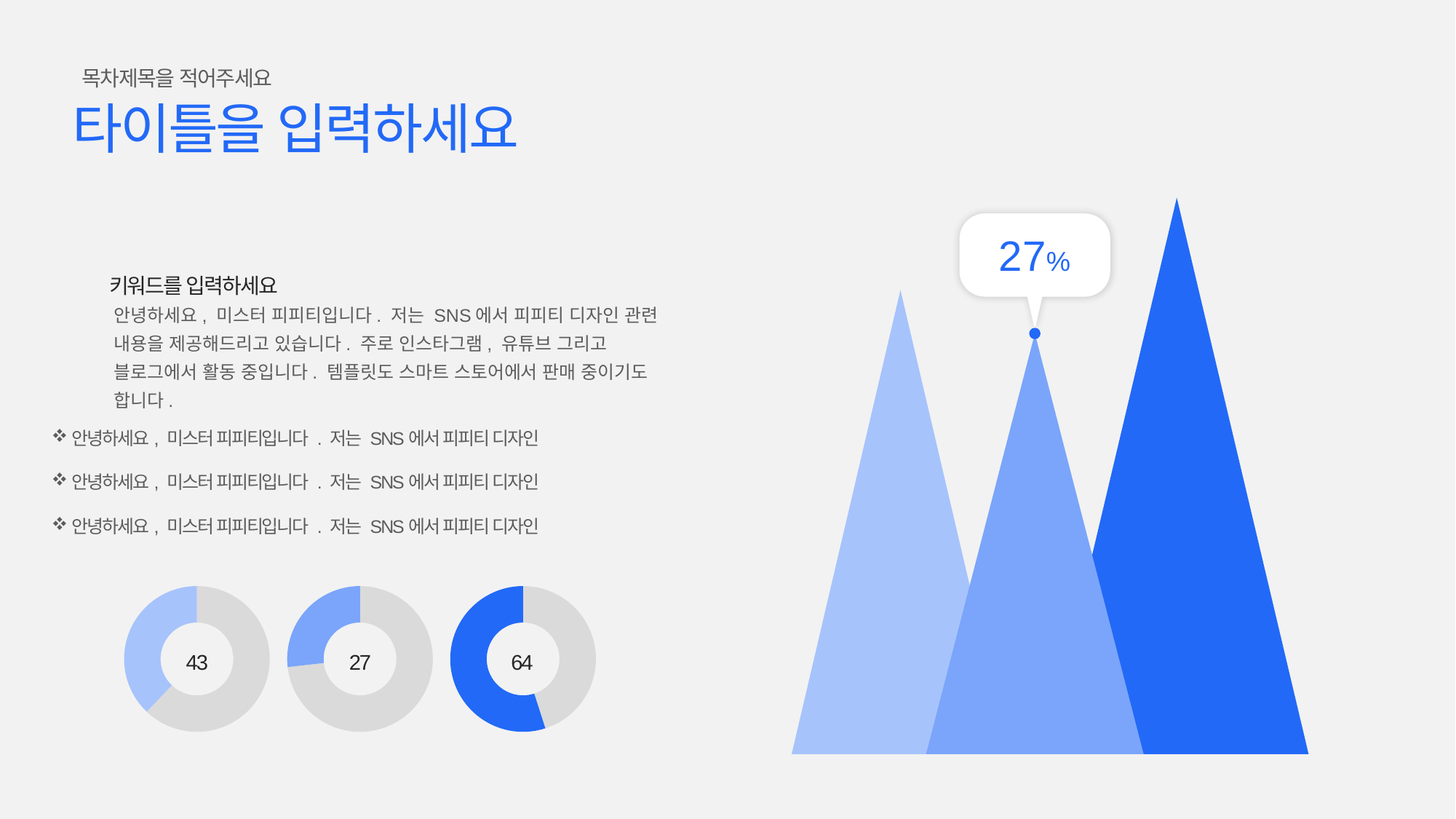

목차제목을 적어주세요
타이틀을 입력하세요

27%
키워드를 입력하세요

안녕하세요, 미스터 피피티입니다. 저는 SNS에서 피피티 디자인 관련
내용을 제공해드리고 있습니다. 주로 인스타그램, 유튜브 그리고 블로그에서 활동 중입니다. 템플릿도 스마트 스토어에서 판매 중이기도 합니다.

안녕하세요, 미스터 피피티입니다 . 저는 SNS에서 피피티 디자인
안녕하세요, 미스터 피피티입니다 . 저는 SNS에서 피피티 디자인
안녕하세요, 미스터 피피티입니다 . 저는 SNS에서 피피티 디자인

### Chart

| Category | 판매 |
|---|---|
| 1분기 | 8.2 |
| 2분기 | 5.0 |

### Chart

| Category | 판매 |
|---|---|
| 1분기 | 8.2 |
| 2분기 | 3.0 |

### Chart

| Category | 판매 |
|---|---|
| 1분기 | 8.2 |
| 2분기 | 10.0 |
43
27
64